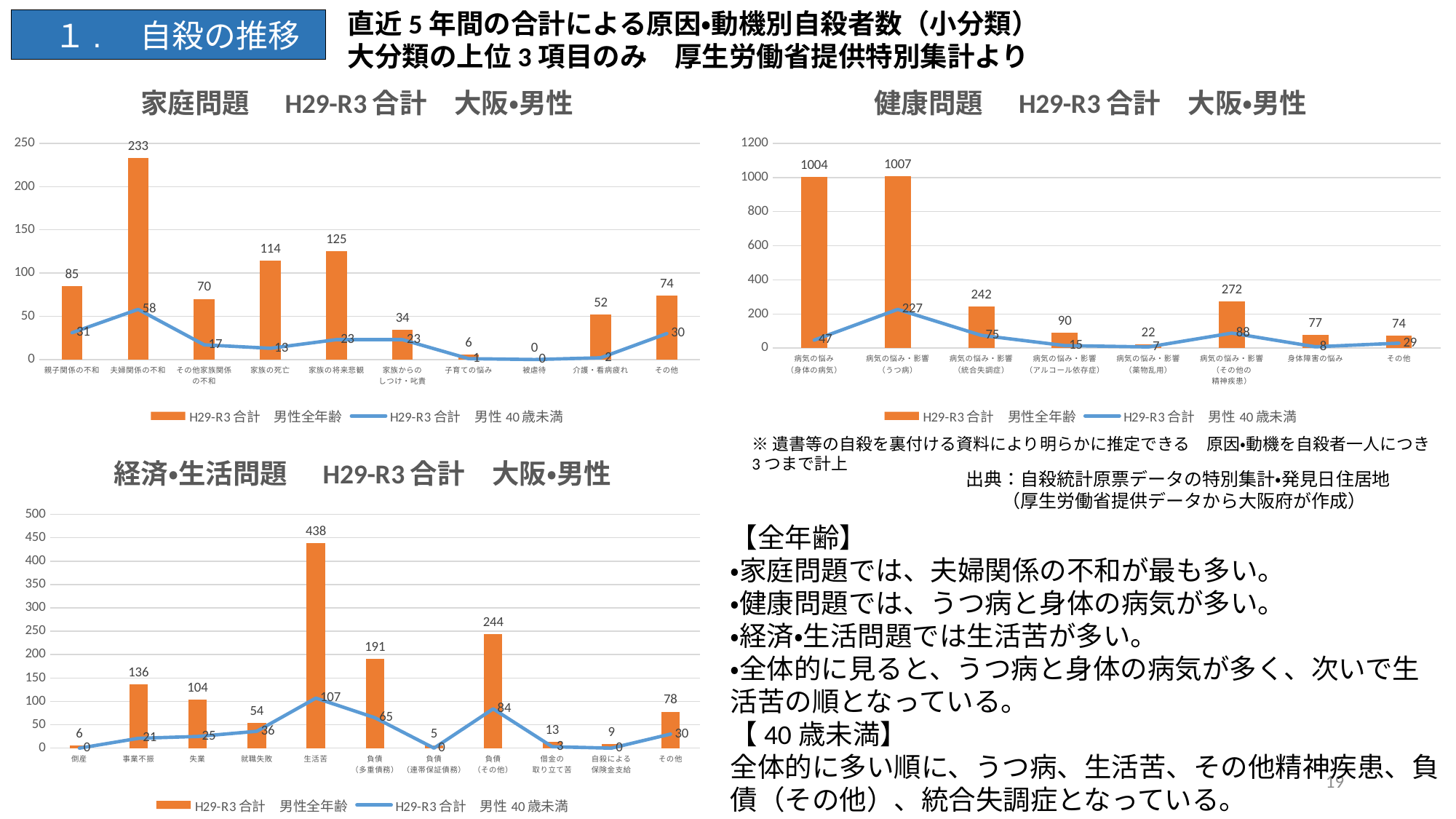

直近5年間の合計による原因・動機別自殺者数（小分類）
大分類の上位3項目のみ　厚生労働省提供特別集計より
　１.　自殺の推移

### Chart: 家庭問題　H29-R3合計　大阪・男性

| Category | H29-R3合計　男性全年齢 | H29-R3合計　男性40歳未満 |
|---|---|---|
| 親子関係の不和 | 85.0 | 31.0 |
| 夫婦関係の不和 | 233.0 | 58.0 |
| その他家族関係の不和 | 70.0 | 17.0 |
| 家族の死亡 | 114.0 | 13.0 |
| 家族の将来悲観 | 125.0 | 23.0 |
| 家族からの
しつけ・叱責 | 34.0 | 23.0 |
| 子育ての悩み | 6.0 | 1.0 |
| 被虐待 | 0.0 | 0.0 |
| 介護・看病疲れ | 52.0 | 2.0 |
| その他 | 74.0 | 30.0 |

### Chart: 健康問題　H29-R3合計　大阪・男性

| Category | H29-R3合計　男性全年齢 | H29-R3合計　男性40歳未満 |
|---|---|---|
| 病気の悩み
（身体の病気） | 1004.0 | 47.0 |
| 病気の悩み・影響
（うつ病） | 1007.0 | 227.0 |
| 病気の悩み・影響
（統合失調症） | 242.0 | 75.0 |
| 病気の悩み・影響
（アルコール依存症） | 90.0 | 15.0 |
| 病気の悩み・影響
（薬物乱用） | 22.0 | 7.0 |
| 病気の悩み・影響
（その他の
精神疾患） | 272.0 | 88.0 |
| 身体障害の悩み | 77.0 | 8.0 |
| その他 | 74.0 | 29.0 |
※遺書等の自殺を裏付ける資料により明らかに推定できる　原因・動機を自殺者一人につき3つまで計上

### Chart: 経済・生活問題　H29-R3合計　大阪・男性

| Category | H29-R3合計　男性全年齢 | H29-R3合計　男性40歳未満 |
|---|---|---|
| 倒産 | 6.0 | 0.0 |
| 事業不振 | 136.0 | 21.0 |
| 失業 | 104.0 | 25.0 |
| 就職失敗 | 54.0 | 36.0 |
| 生活苦 | 438.0 | 107.0 |
| 負債
（多重債務） | 191.0 | 65.0 |
| 負債
（連帯保証債務） | 5.0 | 0.0 |
| 負債
（その他） | 244.0 | 84.0 |
| 借金の
取り立て苦 | 13.0 | 3.0 |
| 自殺による
保険金支給 | 9.0 | 0.0 |
| その他 | 78.0 | 30.0 |
出典：自殺統計原票データの特別集計・発見日住居地
　　（厚生労働省提供データから大阪府が作成）
【全年齢】
・家庭問題では、夫婦関係の不和が最も多い。
・健康問題では、うつ病と身体の病気が多い。
・経済・生活問題では生活苦が多い。
・全体的に見ると、うつ病と身体の病気が多く、次いで生活苦の順となっている。
【40歳未満】
全体的に多い順に、うつ病、生活苦、その他精神疾患、負債（その他）、統合失調症となっている。
19